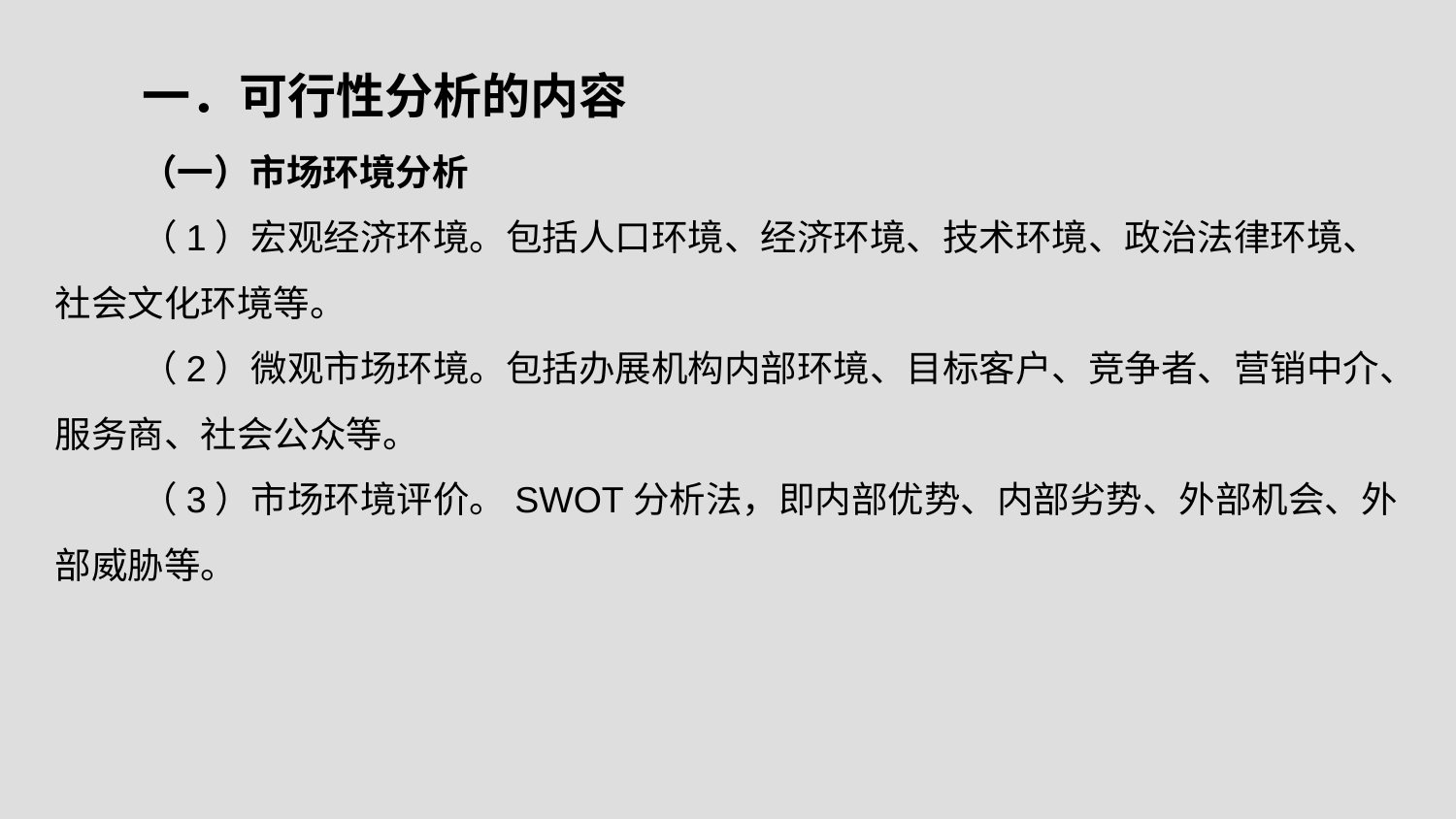

# 一．可行性分析的内容
（一）市场环境分析
（1）宏观经济环境。包括人口环境、经济环境、技术环境、政治法律环境、社会文化环境等。
（2）微观市场环境。包括办展机构内部环境、目标客户、竞争者、营销中介、服务商、社会公众等。
（3）市场环境评价。SWOT分析法，即内部优势、内部劣势、外部机会、外部威胁等。